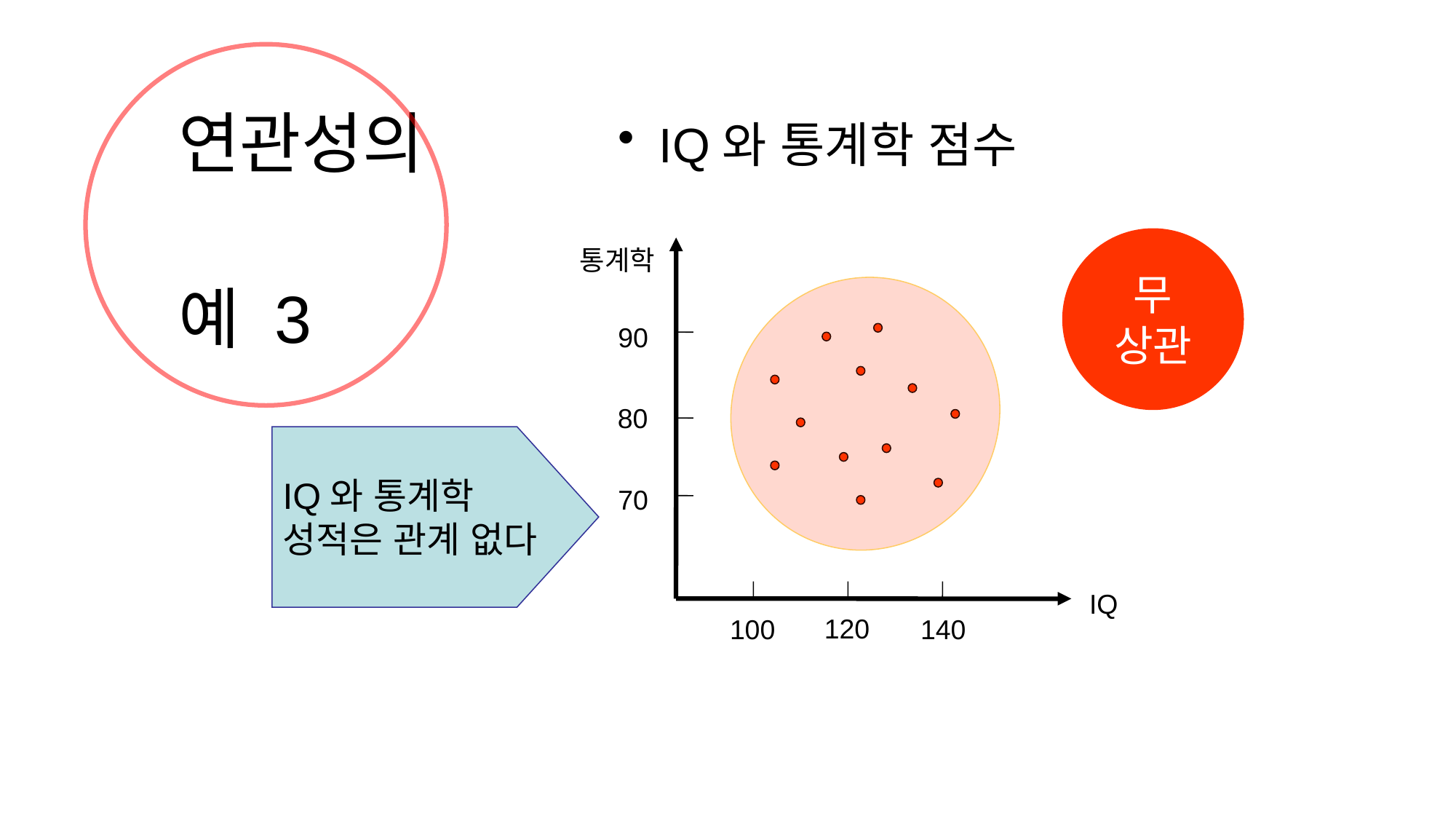

연관성의
예 3
IQ와 통계학 점수
무
상관
통계학

90

80

70

IQ

120
100
140

IQ와 통계학
성적은 관계 없다